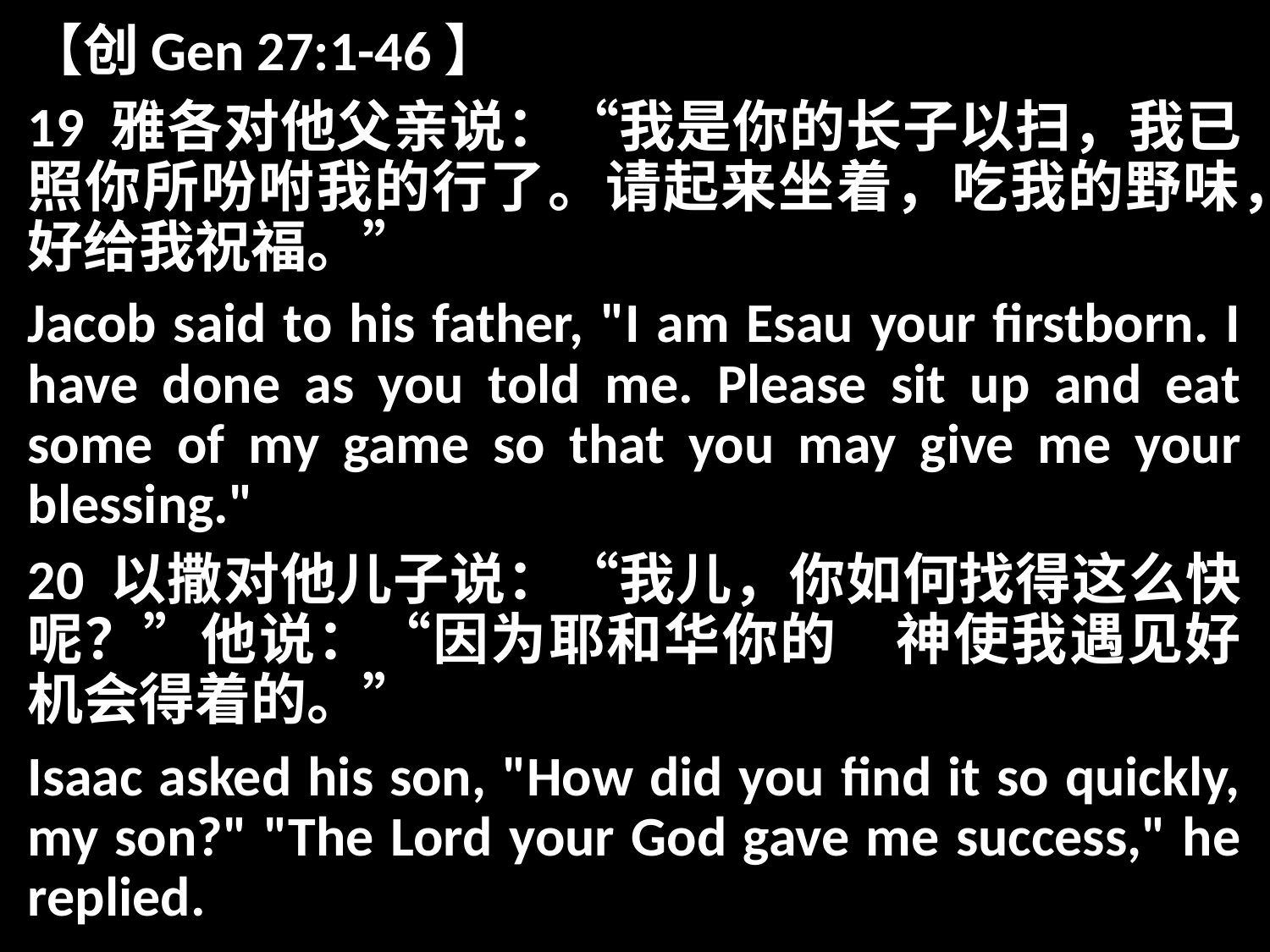

【创Gen 27:1-46】
19 雅各对他父亲说：“我是你的长子以扫，我已照你所吩咐我的行了。请起来坐着，吃我的野味，好给我祝福。”
Jacob said to his father, "I am Esau your firstborn. I have done as you told me. Please sit up and eat some of my game so that you may give me your blessing."
20 以撒对他儿子说：“我儿，你如何找得这么快呢？”他说：“因为耶和华你的　神使我遇见好机会得着的。”
Isaac asked his son, "How did you find it so quickly, my son?" "The Lord your God gave me success," he replied.